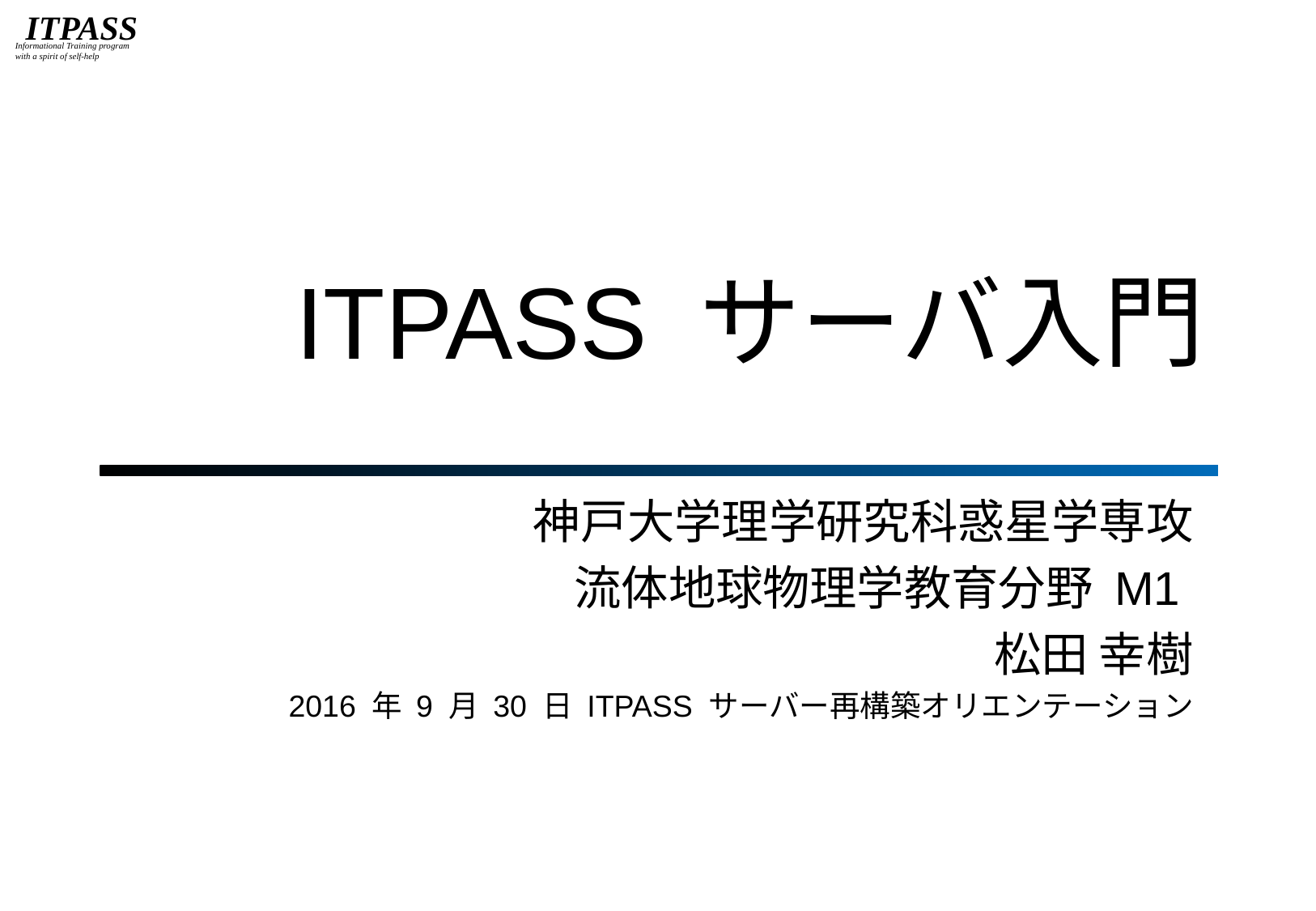

# ITPASS サーバ入門
神戸大学理学研究科惑星学専攻
流体地球物理学教育分野 M1
松田 幸樹
2016 年 9 月 30 日 ITPASS サーバー再構築オリエンテーション